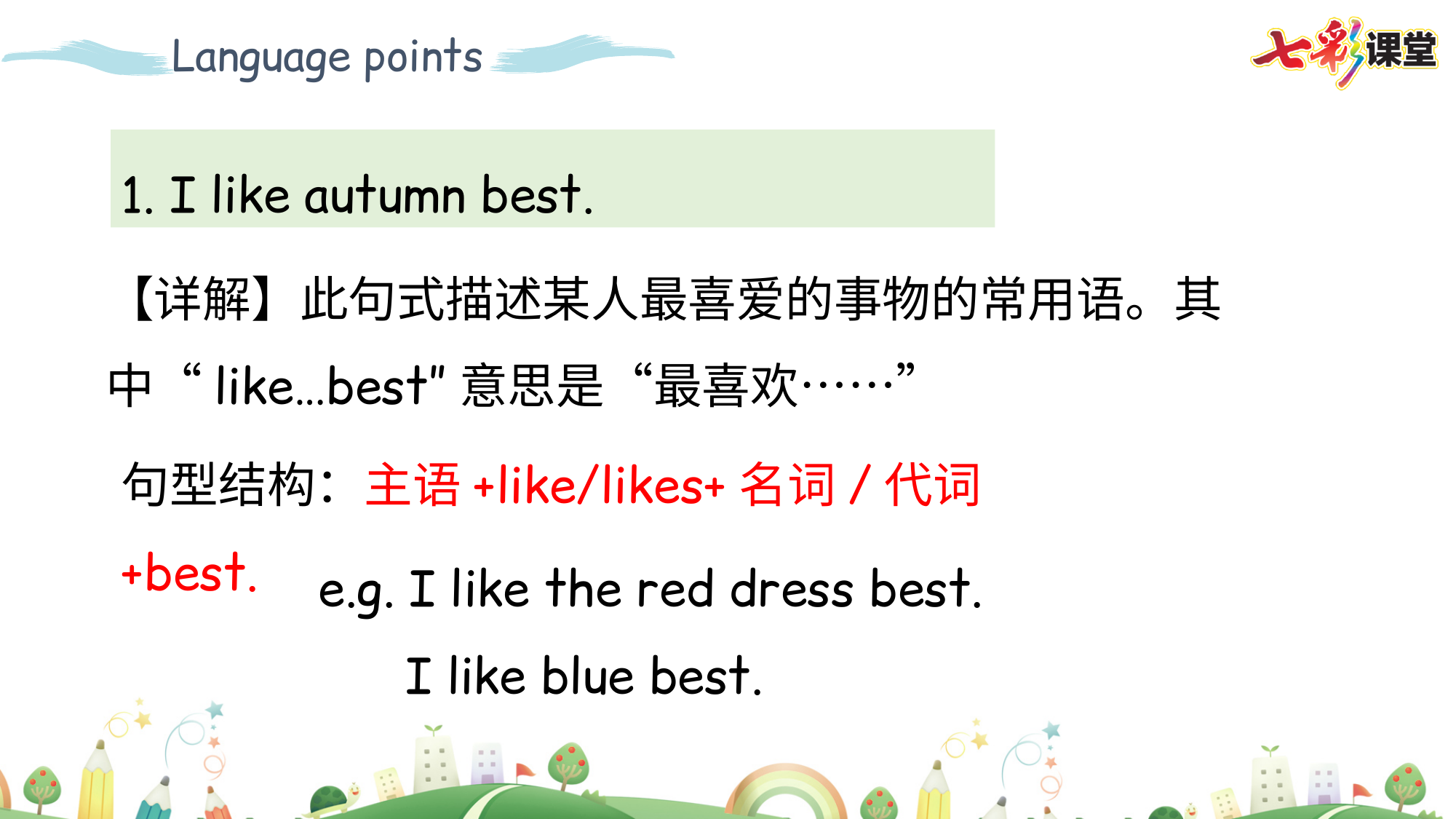

Language points

1. I like autumn best.
【详解】此句式描述某人最喜爱的事物的常用语。其中“like…best”意思是“最喜欢……”
句型结构：主语+like/likes+名词/代词+best.
e.g. I like the red dress best.
      I like blue best.